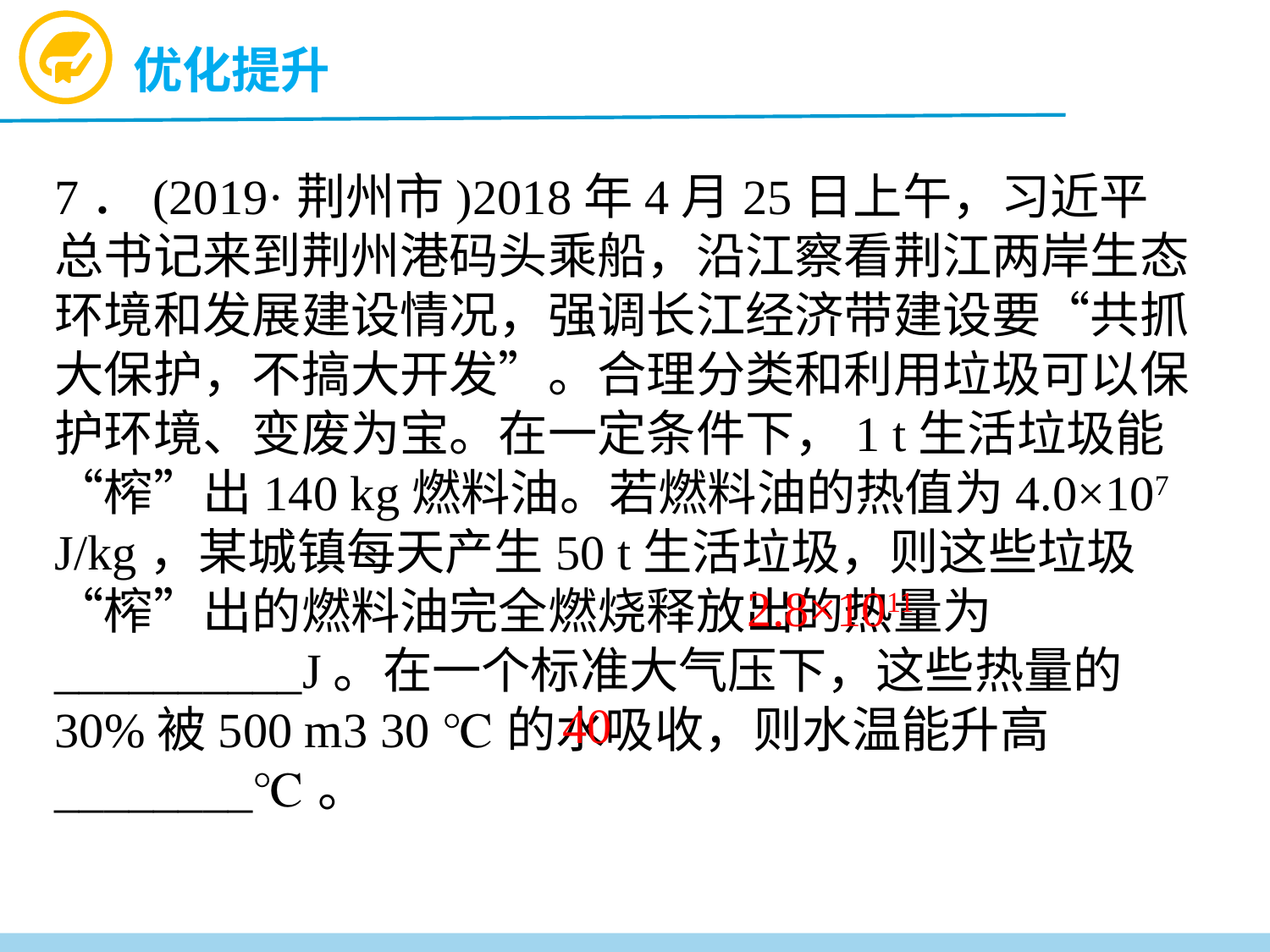

优化提升
7．(2019·荆州市)2018年4月25日上午，习近平总书记来到荆州港码头乘船，沿江察看荆江两岸生态环境和发展建设情况，强调长江经济带建设要“共抓大保护，不搞大开发”。合理分类和利用垃圾可以保护环境、变废为宝。在一定条件下，1 t生活垃圾能“榨”出140 kg燃料油。若燃料油的热值为4.0×107 J/kg，某城镇每天产生50 t生活垃圾，则这些垃圾“榨”出的燃料油完全燃烧释放出的热量为__________J。在一个标准大气压下，这些热量的30%被500 m3 30 ℃的水吸收，则水温能升高________℃。
2.8×1011
40